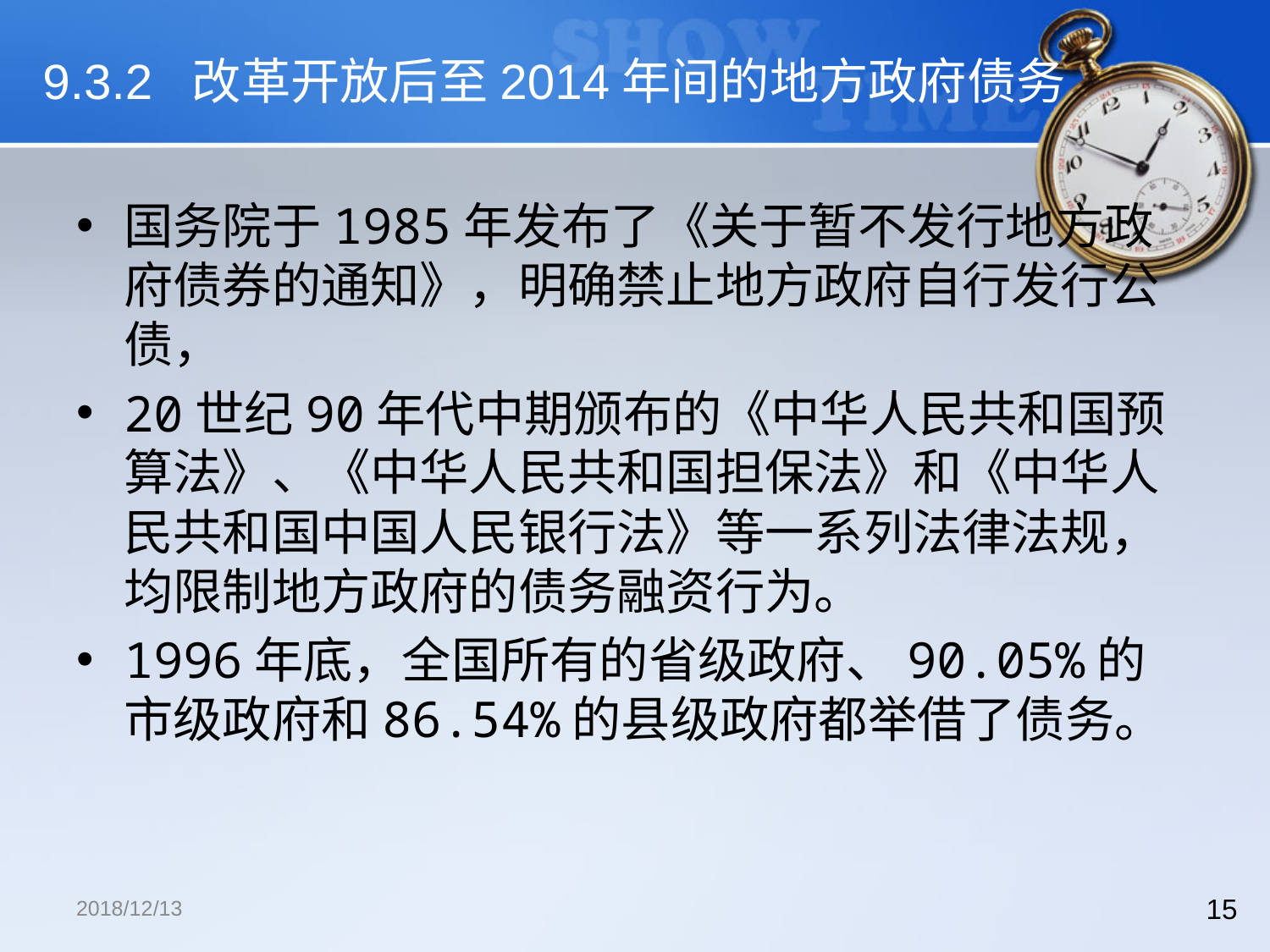

# 9.3.2  改革开放后至2014年间的地方政府债务
国务院于1985年发布了《关于暂不发行地方政府债券的通知》，明确禁止地方政府自行发行公债，
20世纪90年代中期颁布的《中华人民共和国预算法》、《中华人民共和国担保法》和《中华人民共和国中国人民银行法》等一系列法律法规，均限制地方政府的债务融资行为。
1996年底，全国所有的省级政府、90.05%的市级政府和86.54%的县级政府都举借了债务。
2018/12/13
15